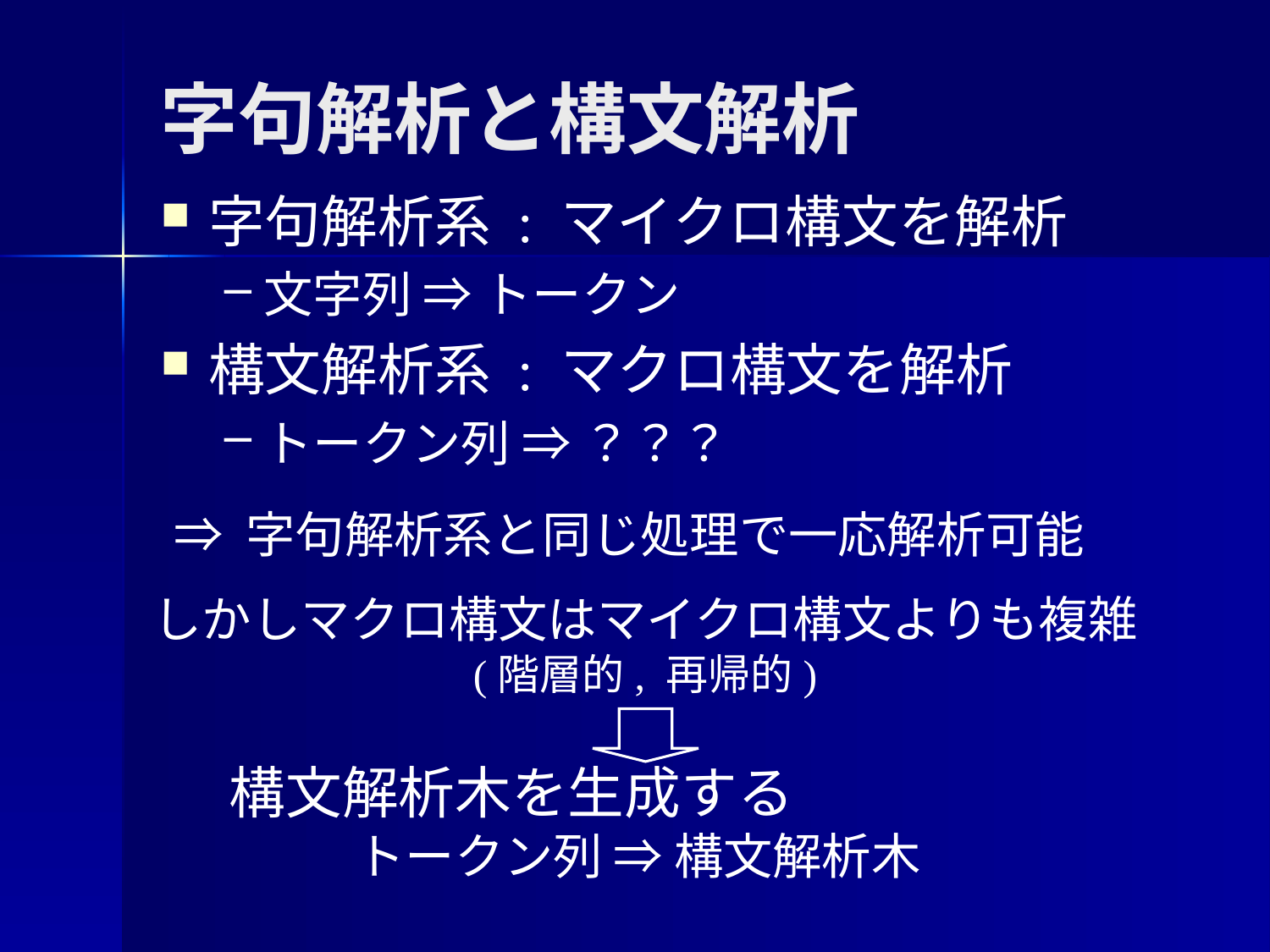

字句解析と構文解析
字句解析系 : マイクロ構文を解析
文字列 ⇒ トークン
構文解析系 : マクロ構文を解析
トークン列 ⇒ ？？？
⇒ 字句解析系と同じ処理で一応解析可能
しかしマクロ構文はマイクロ構文よりも複雑
(階層的, 再帰的)

構文解析木を生成する
	トークン列 ⇒ 構文解析木